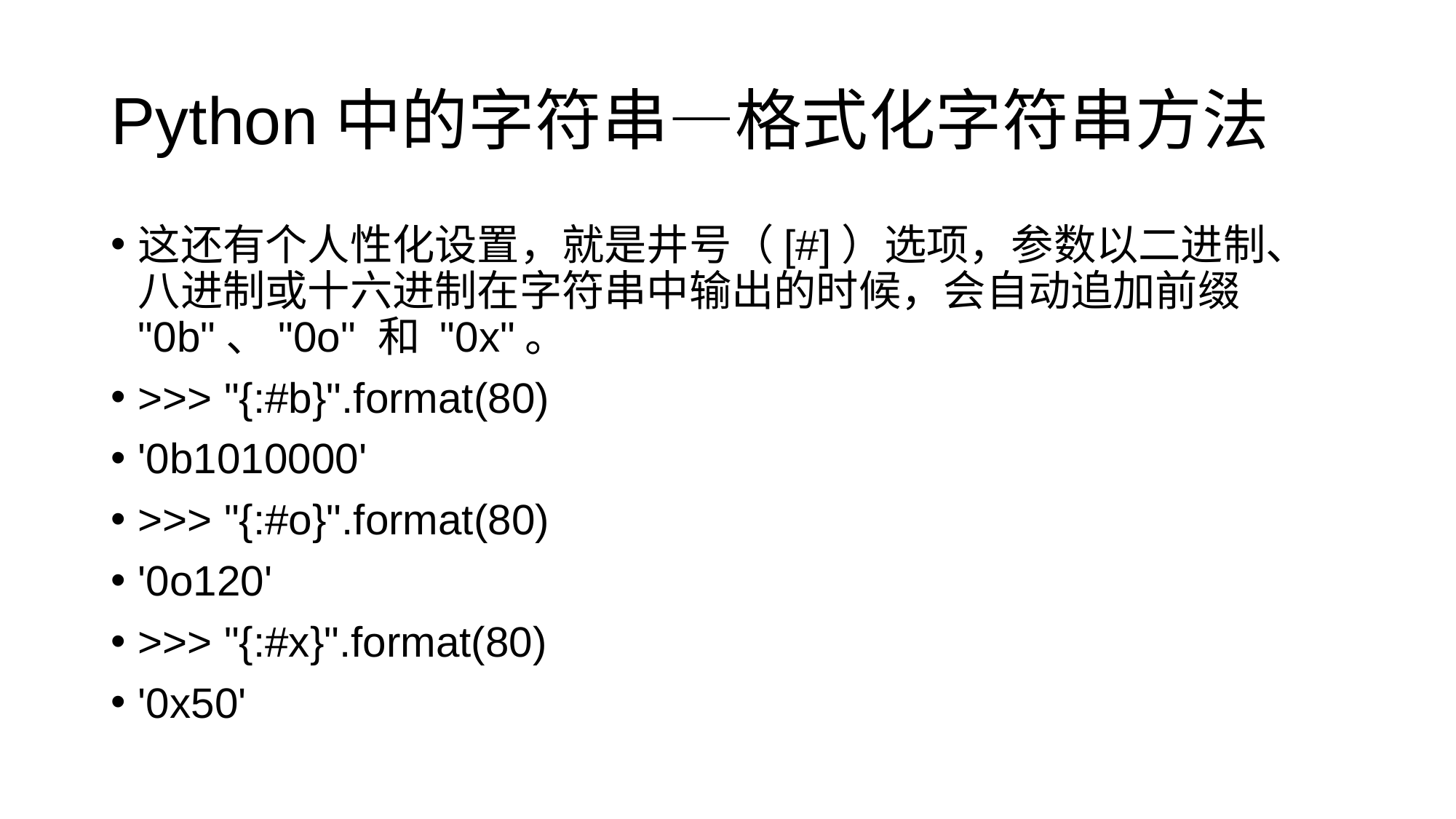

# Python中的字符串—格式化字符串方法
这还有个人性化设置，就是井号（[#]）选项，参数以二进制、八进制或十六进制在字符串中输出的时候，会自动追加前缀 "0b"、"0o" 和 "0x"。
>>> "{:#b}".format(80)
'0b1010000'
>>> "{:#o}".format(80)
'0o120'
>>> "{:#x}".format(80)
'0x50'